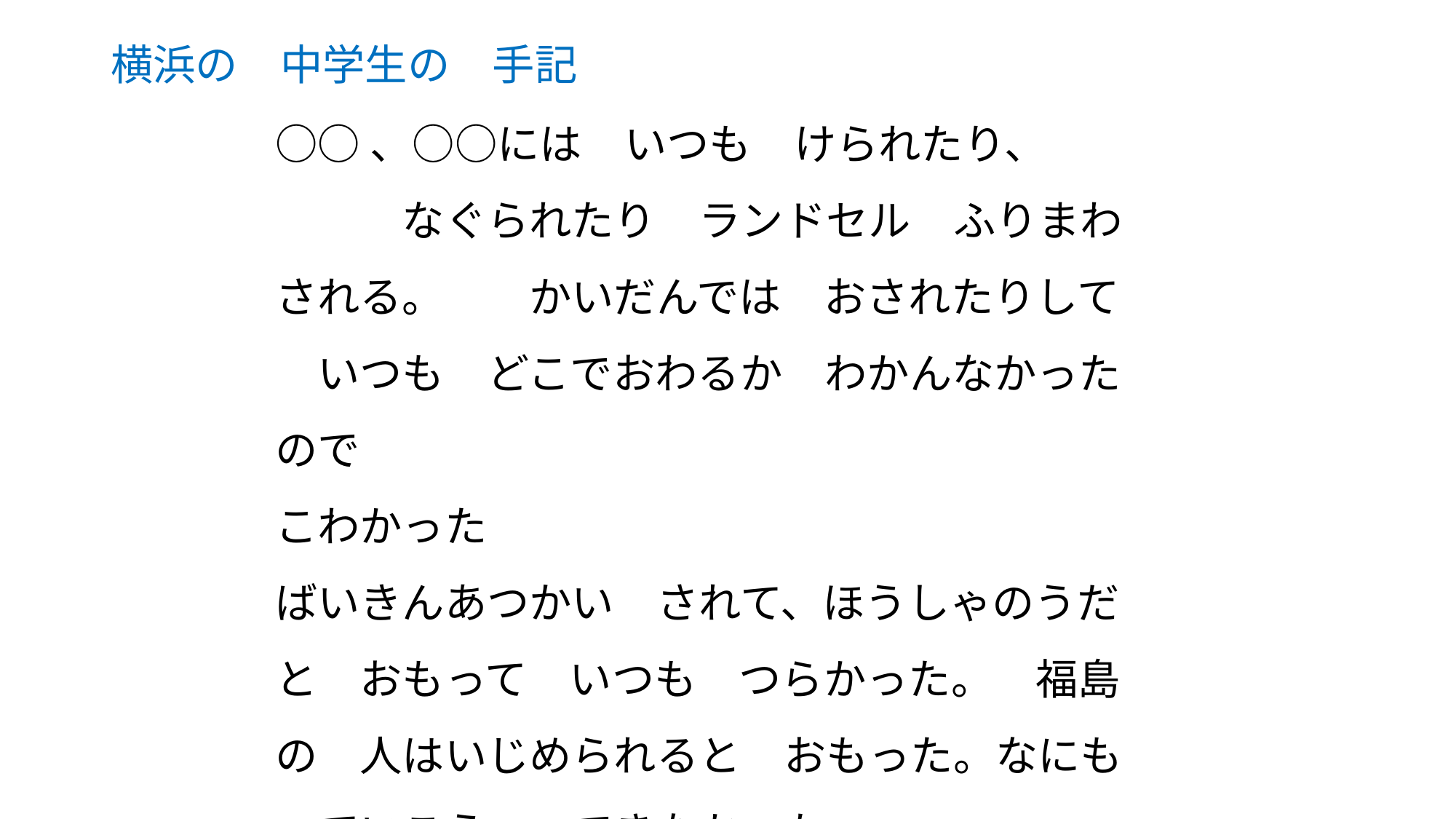

# 横浜の　中学生の　手記
○○、○○には　いつも　けられたり、　　　　　なぐられたり　ランドセル　ふりまわされる。　　かいだんでは　おされたりして　いつも　どこでおわるか　わかんなかったので
こわかった
ばいきんあつかい　されて、ほうしゃのうだと　おもって　いつも　つらかった。　福島の　人はいじめられると　おもった。なにも　ていこう　　できなかった